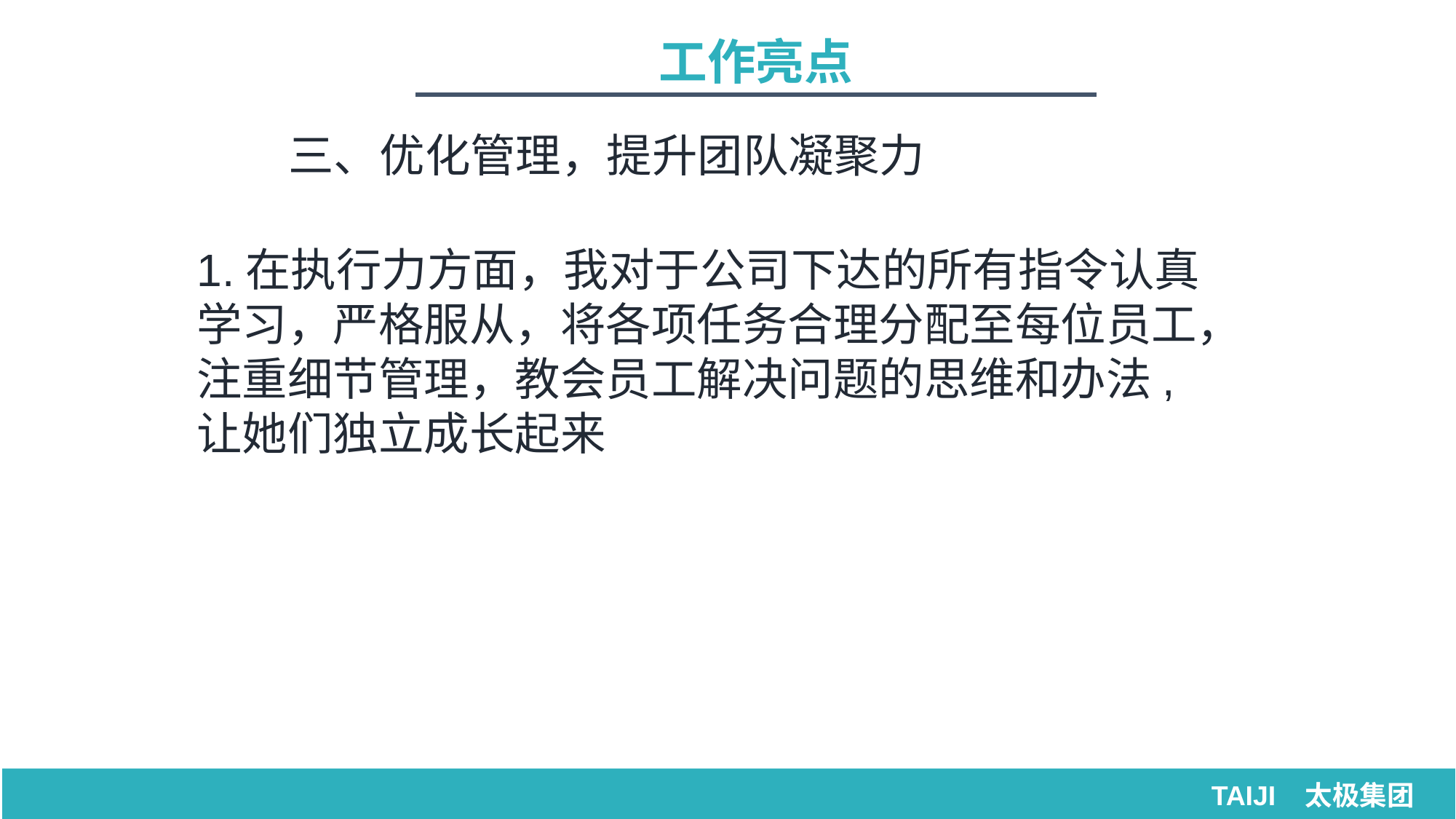

工作亮点
三、优化管理，提升团队凝聚力
1.在执行力方面，我对于公司下达的所有指令认真学习，严格服从，将各项任务合理分配至每位员工，注重细节管理，教会员工解决问题的思维和办法, 让她们独立成长起来

TAIJI   太极集团